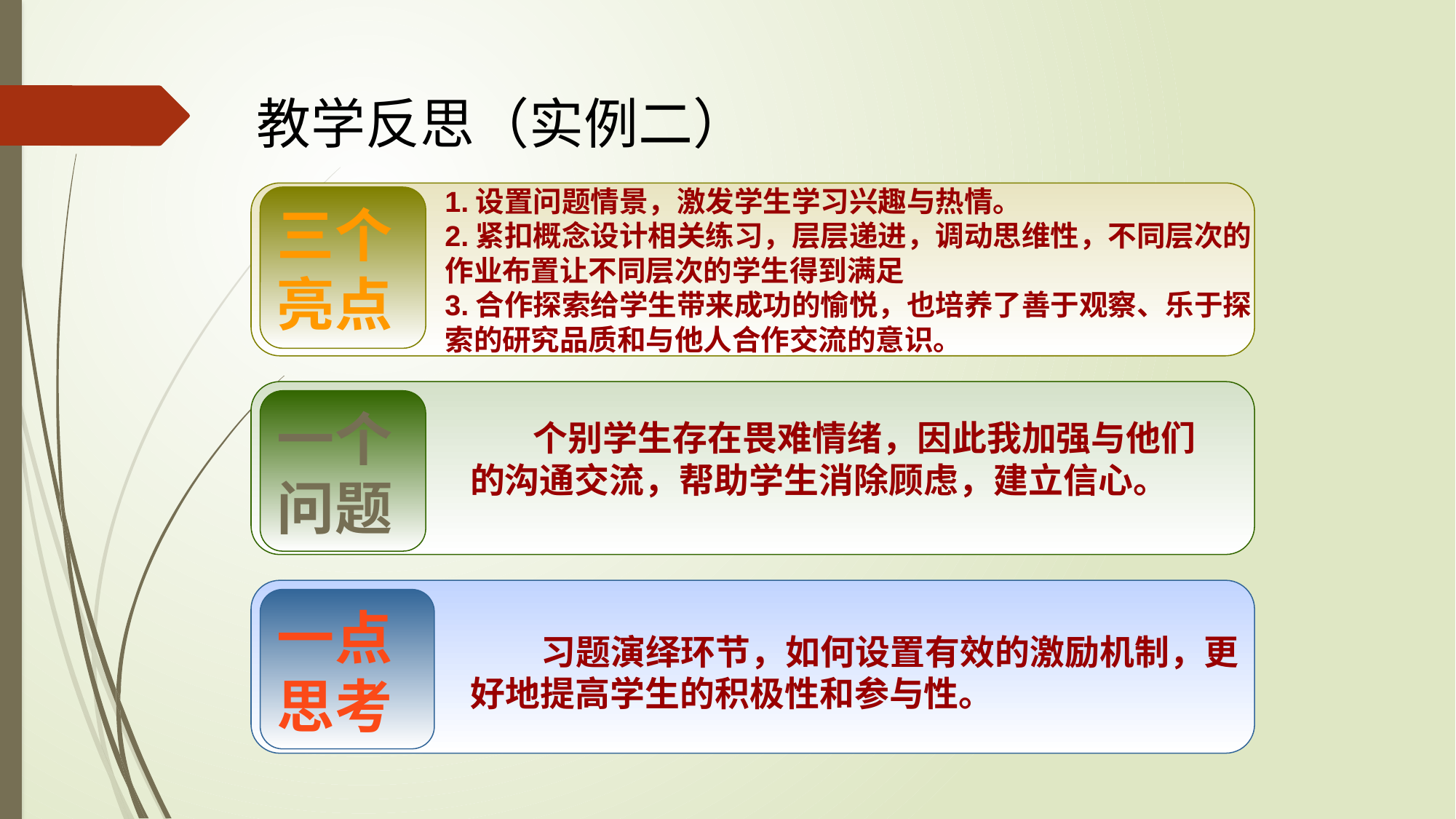

教学反思（实例二）
1.设置问题情景，激发学生学习兴趣与热情。
2.紧扣概念设计相关练习，层层递进，调动思维性，不同层次的作业布置让不同层次的学生得到满足
3.合作探索给学生带来成功的愉悦，也培养了善于观察、乐于探索的研究品质和与他人合作交流的意识。

三个
亮点

一个
问题
       个别学生存在畏难情绪，因此我加强与他们的沟通交流，帮助学生消除顾虑，建立信心。

一点
思考
        习题演绎环节，如何设置有效的激励机制，更好地提高学生的积极性和参与性。